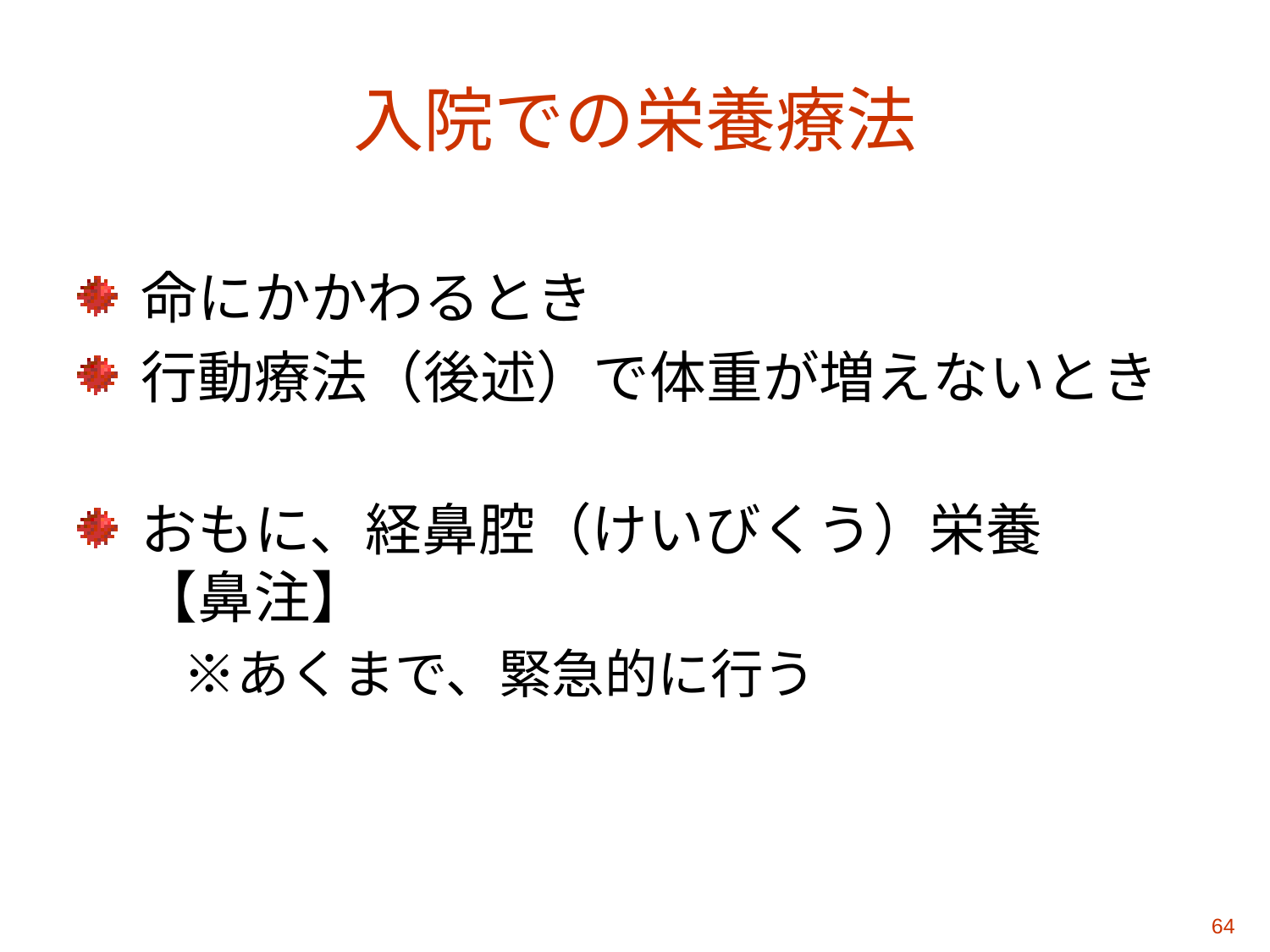

# 入院での栄養療法
命にかかわるとき
行動療法（後述）で体重が増えないとき

おもに、経鼻腔（けいびくう）栄養　【鼻注】
　　※あくまで、緊急的に行う
64